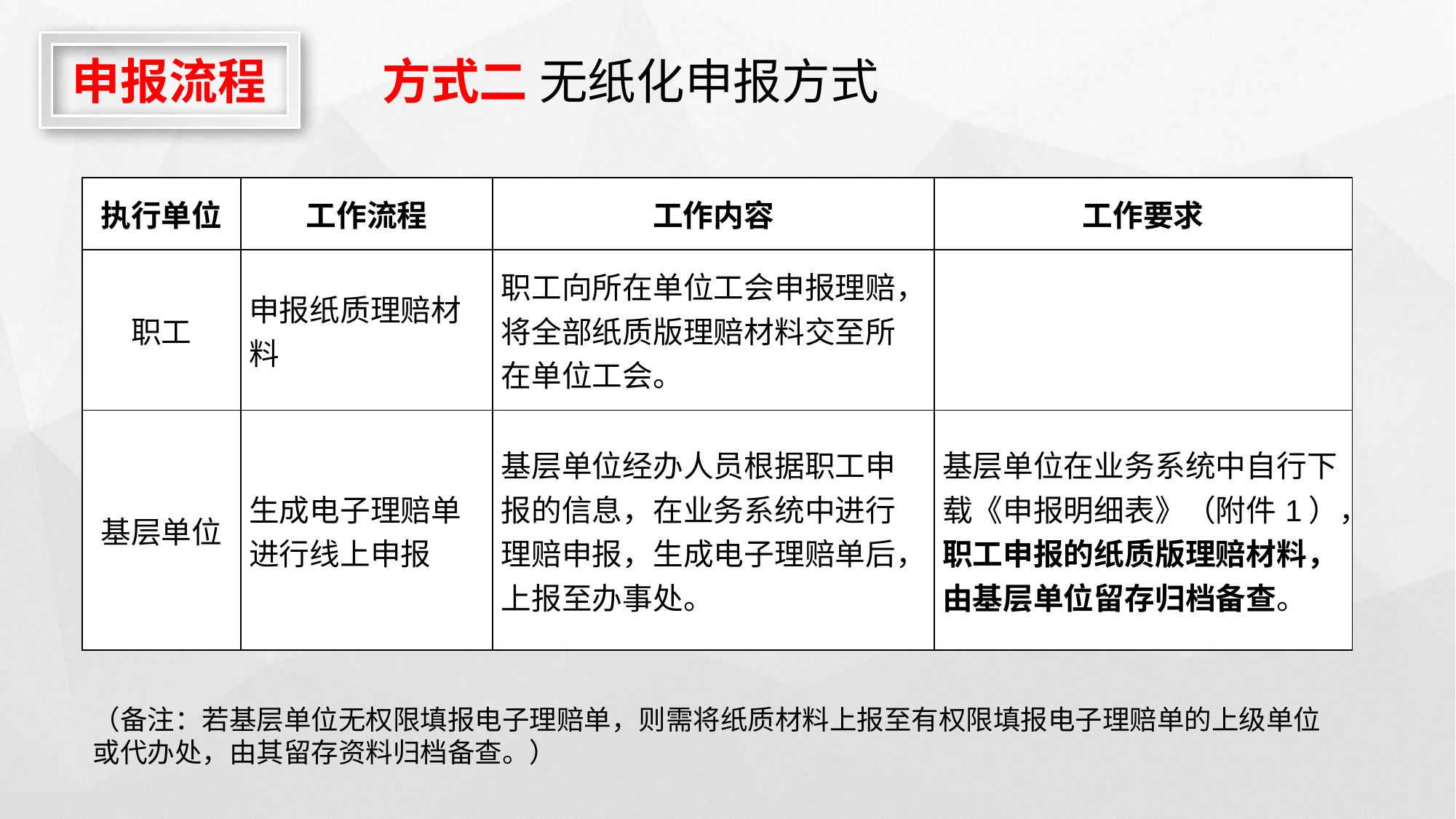

申报流程
  方式二 无纸化申报方式
| 执行单位 | 工作流程 | 工作内容 | 工作要求 |
| --- | --- | --- | --- |
| 职工 | 申报纸质理赔材料 | 职工向所在单位工会申报理赔，将全部纸质版理赔材料交至所在单位工会。 |  |
| 基层单位 | 生成电子理赔单进行线上申报 | 基层单位经办人员根据职工申报的信息，在业务系统中进行理赔申报，生成电子理赔单后，上报至办事处。 | 基层单位在业务系统中自行下载《申报明细表》（附件1），职工申报的纸质版理赔材料，由基层单位留存归档备查。 |
（备注：若基层单位无权限填报电子理赔单，则需将纸质材料上报至有权限填报电子理赔单的上级单位或代办处，由其留存资料归档备查。）